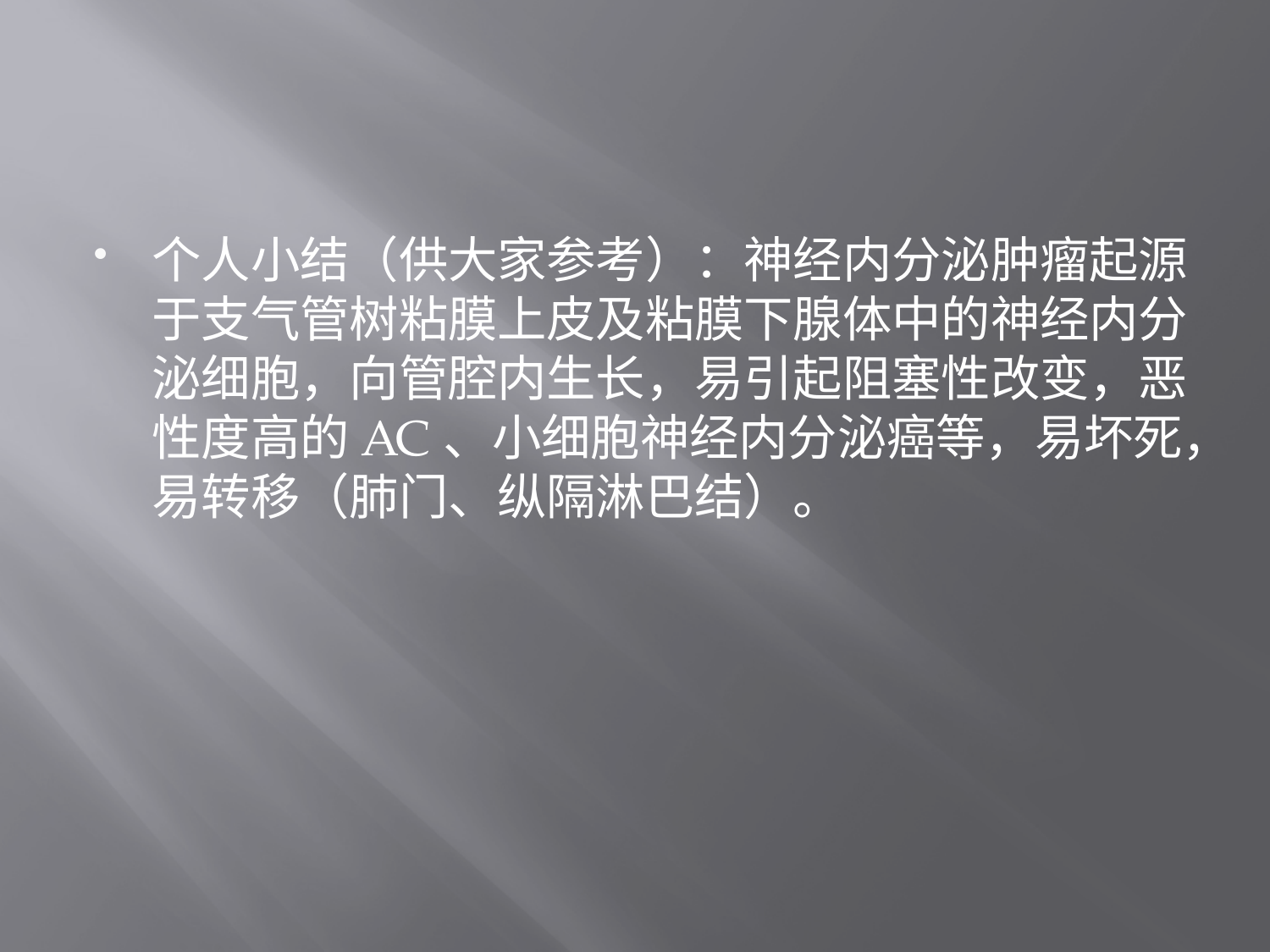

个人小结（供大家参考）：神经内分泌肿瘤起源于支气管树粘膜上皮及粘膜下腺体中的神经内分泌细胞，向管腔内生长，易引起阻塞性改变，恶性度高的AC、小细胞神经内分泌癌等，易坏死，易转移（肺门、纵隔淋巴结）。